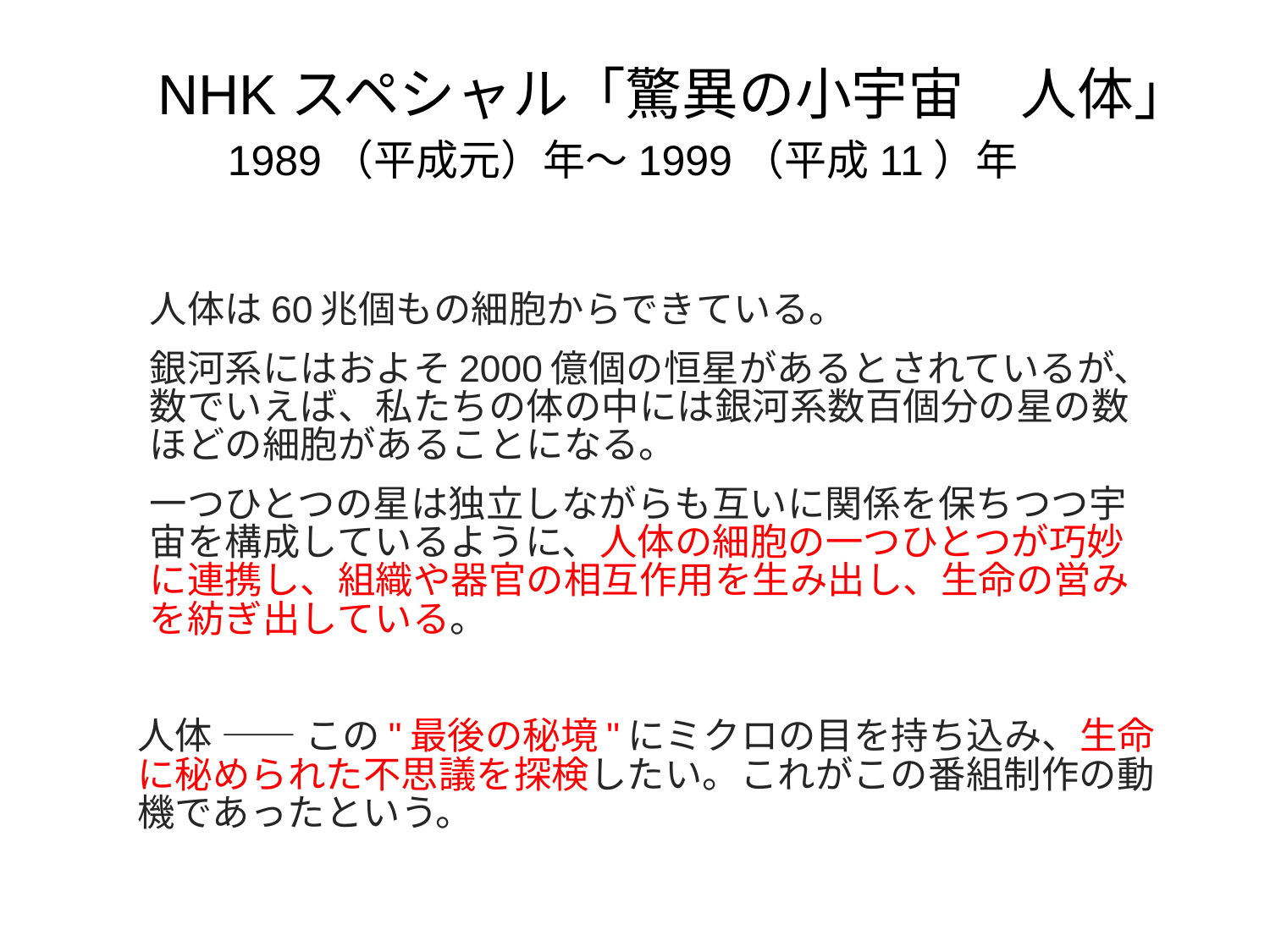

# NHKスペシャル「驚異の小宇宙　人体」 　1989（平成元）年～1999（平成11）年
人体は60兆個もの細胞からできている。
銀河系にはおよそ2000億個の恒星があるとされているが、数でいえば、私たちの体の中には銀河系数百個分の星の数ほどの細胞があることになる。
一つひとつの星は独立しながらも互いに関係を保ちつつ宇宙を構成しているように、人体の細胞の一つひとつが巧妙に連携し、組織や器官の相互作用を生み出し、生命の営みを紡ぎ出している。

人体 ―― この"最後の秘境"にミクロの目を持ち込み、生命に秘められた不思議を探検したい。これがこの番組制作の動機であったという。